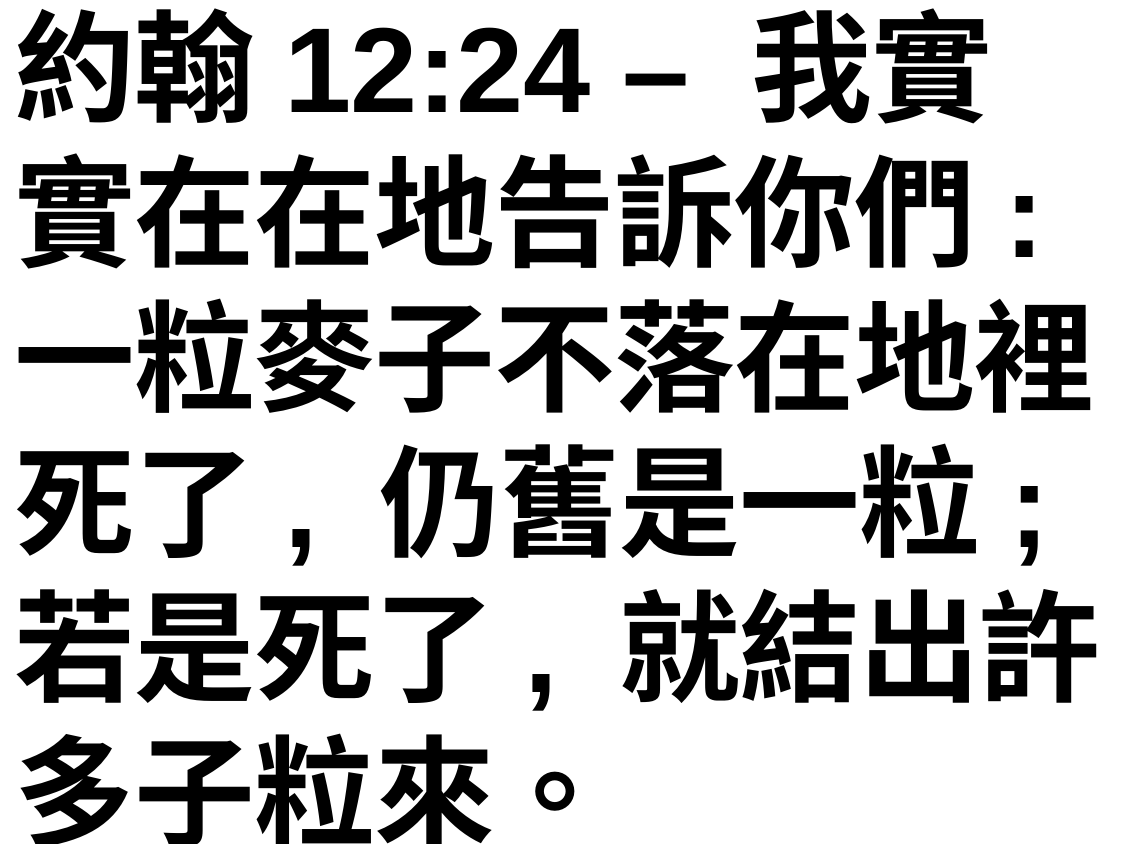

約翰12:24 – 我實實在在地告訴你們: 一粒麥子不落在地裡死了, 仍舊是一粒; 若是死了, 就結出許多子粒來。